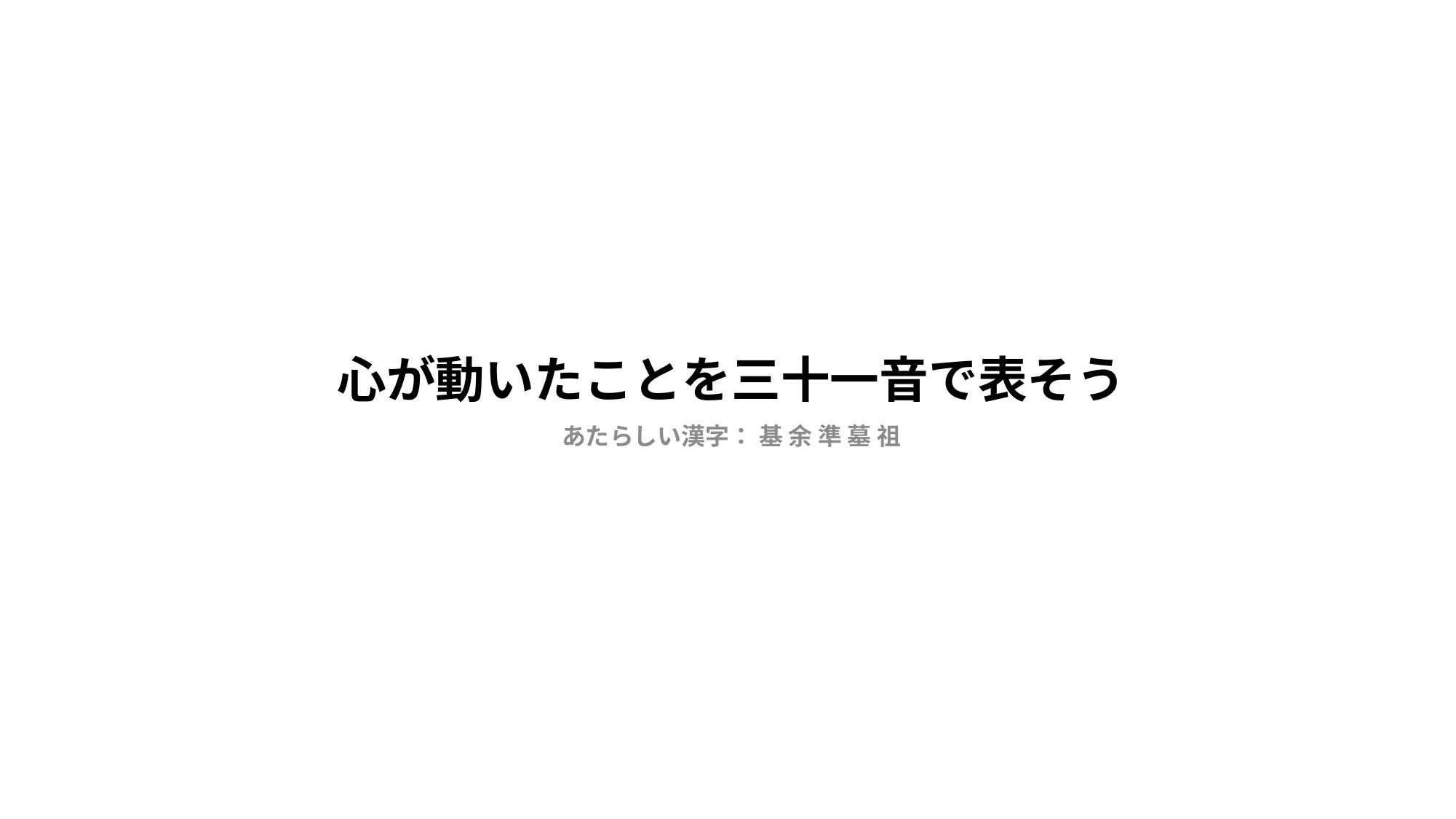

# 心が動いたことを三十一音で表そう
あたらしい漢字： 基 余 準 墓 祖